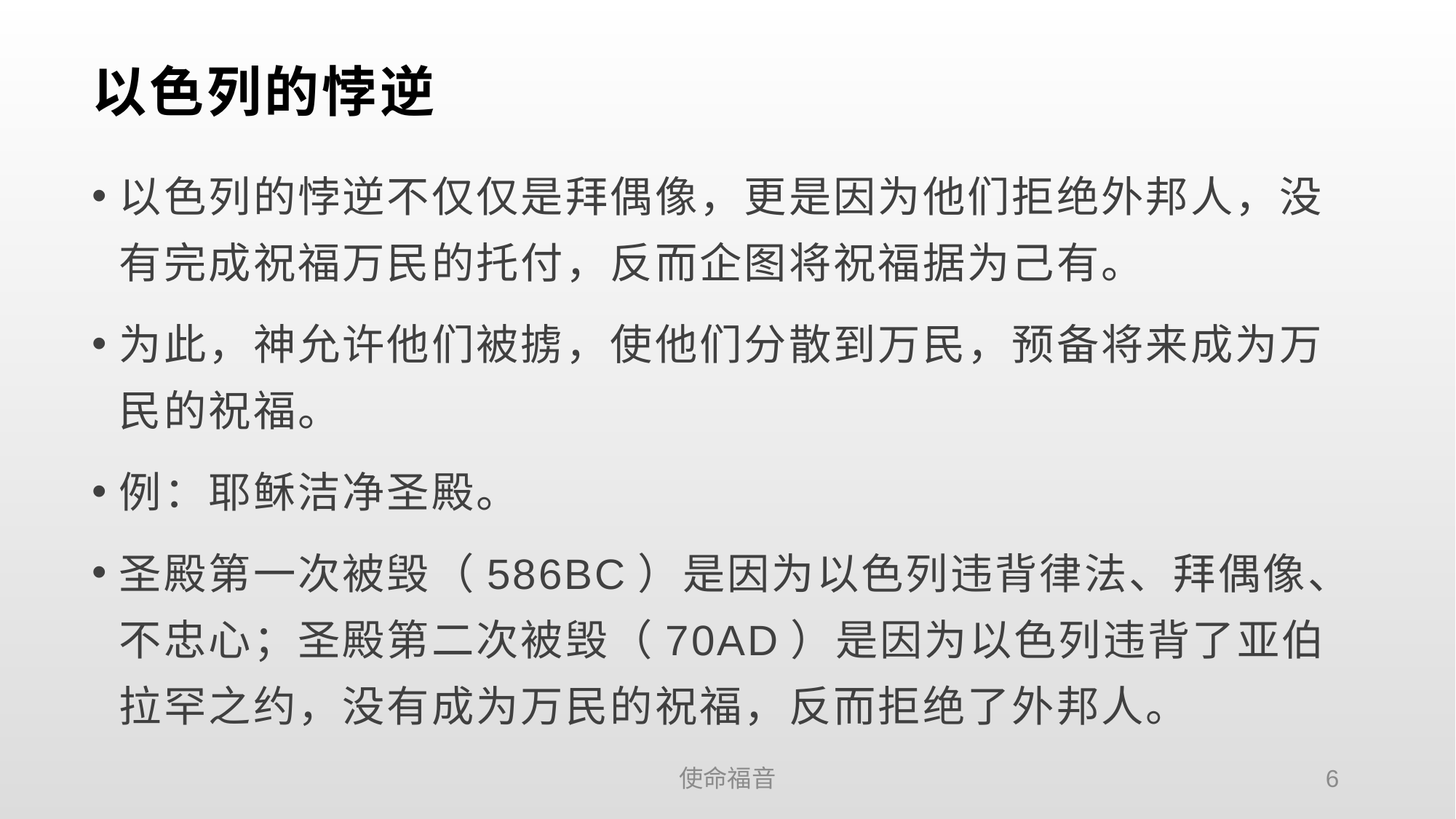

# 以色列的悖逆
以色列的悖逆不仅仅是拜偶像，更是因为他们拒绝外邦人，没有完成祝福万民的托付，反而企图将祝福据为己有。
为此，神允许他们被掳，使他们分散到万民，预备将来成为万民的祝福。
例：耶稣洁净圣殿。
圣殿第一次被毁（586BC）是因为以色列违背律法、拜偶像、不忠心；圣殿第二次被毁（70AD）是因为以色列违背了亚伯拉罕之约，没有成为万民的祝福，反而拒绝了外邦人。
使命福音
6